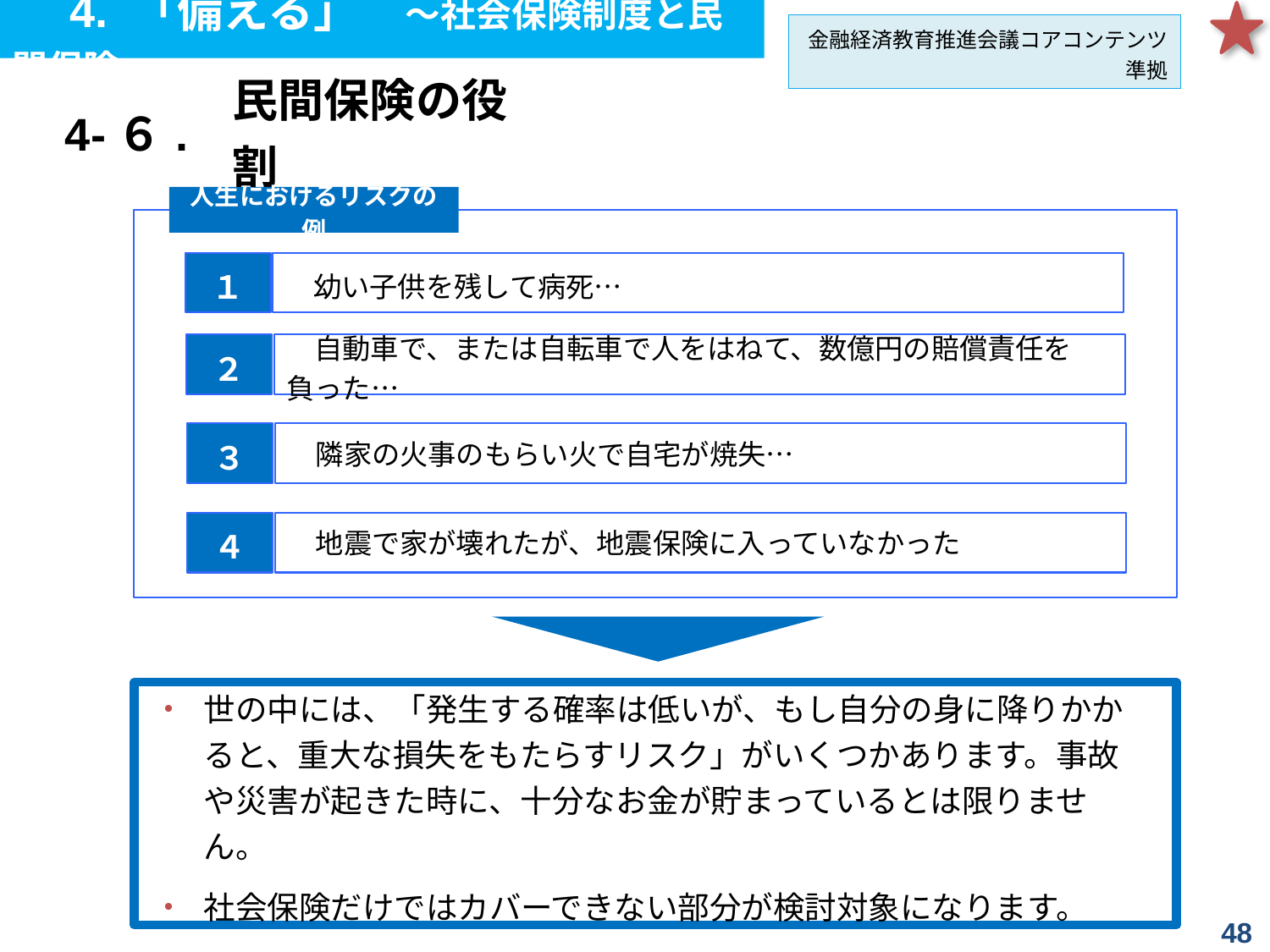

4. 「備える」　～社会保険制度と民間保険

金融経済教育推進会議コアコンテンツ準拠
| 4-６. | 民間保険の役割 |
| --- | --- |
人生におけるリスクの例

１
　幼い子供を残して病死…
２
　自動車で、または自転車で人をはねて、数億円の賠償責任を負った…
３
　隣家の火事のもらい火で自宅が焼失…
４
　地震で家が壊れたが、地震保険に入っていなかった

世の中には、「発生する確率は低いが、もし自分の身に降りかかると、重大な損失をもたらすリスク」がいくつかあります。事故や災害が起きた時に、十分なお金が貯まっているとは限りません。
社会保険だけではカバーできない部分が検討対象になります。